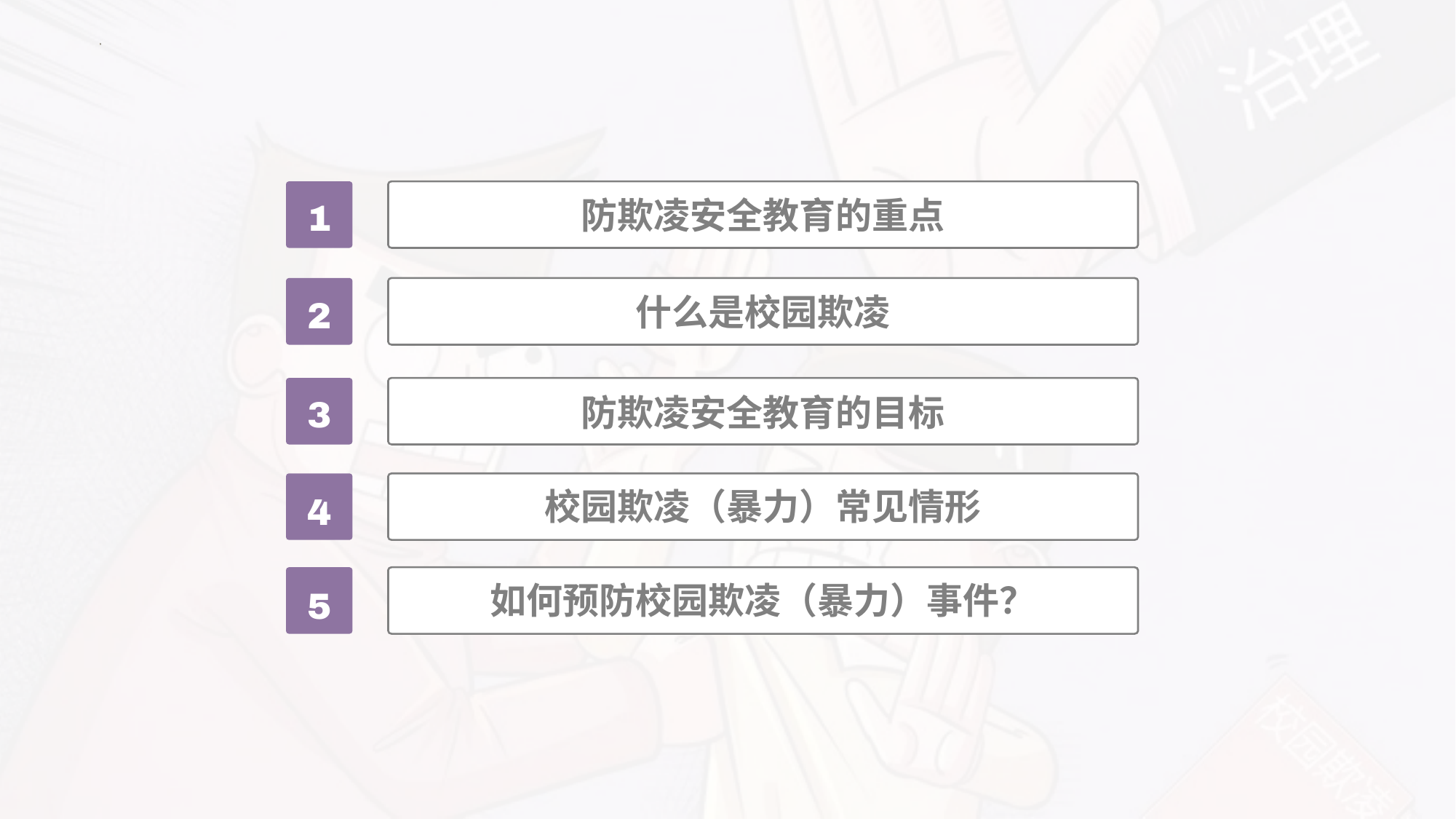

1

防欺凌安全教育的重点

2

什么是校园欺凌

3

防欺凌安全教育的目标

4

校园欺凌（暴力）常见情形

5

如何预防校园欺凌（暴力）事件？